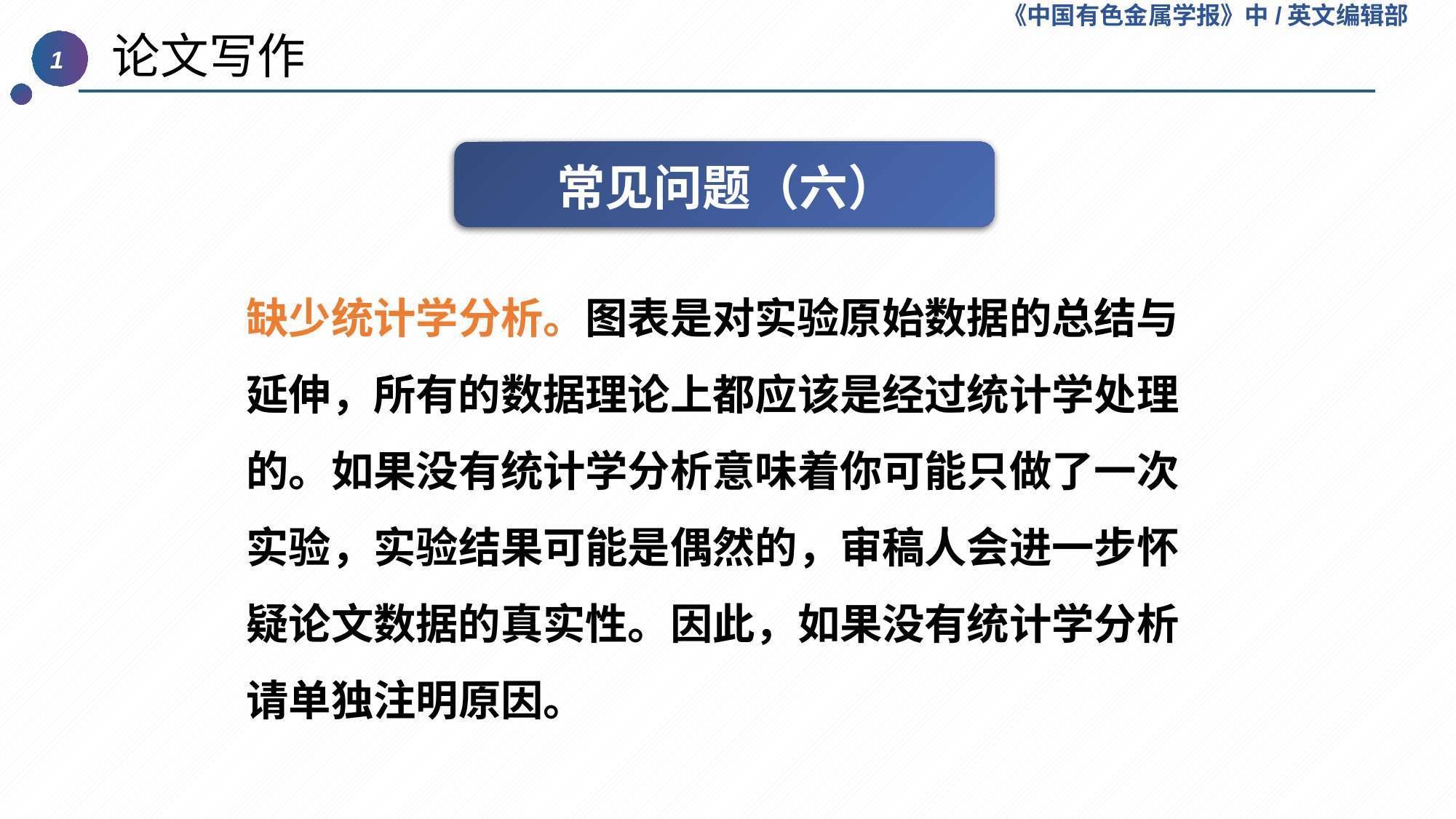

《中国有色金属学报》中/英文编辑部
      论文写作

1

常见问题（六）
缺少统计学分析。图表是对实验原始数据的总结与延伸，所有的数据理论上都应该是经过统计学处理的。如果没有统计学分析意味着你可能只做了一次实验，实验结果可能是偶然的，审稿人会进一步怀疑论文数据的真实性。因此，如果没有统计学分析请单独注明原因。